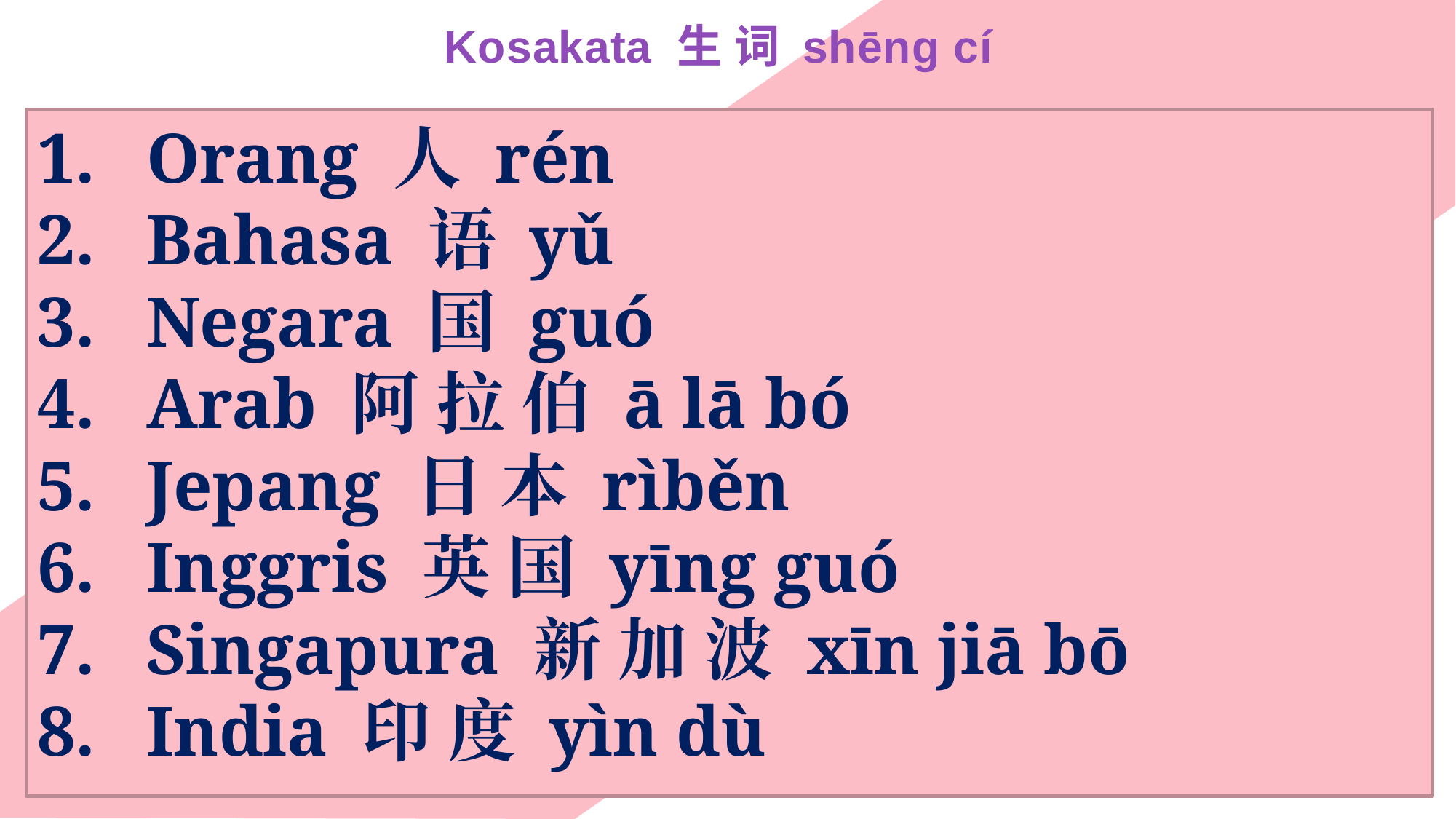

Kosakata 生 词 shēng cí
Orang 人 rén
Bahasa 语 yǔ
Negara 国 guó
Arab 阿 拉 伯 ā lā bó
Jepang 日 本 rìběn
Inggris 英 国 yīng guó
Singapura 新 加 波 xīn jiā bō
India 印 度 yìn dù